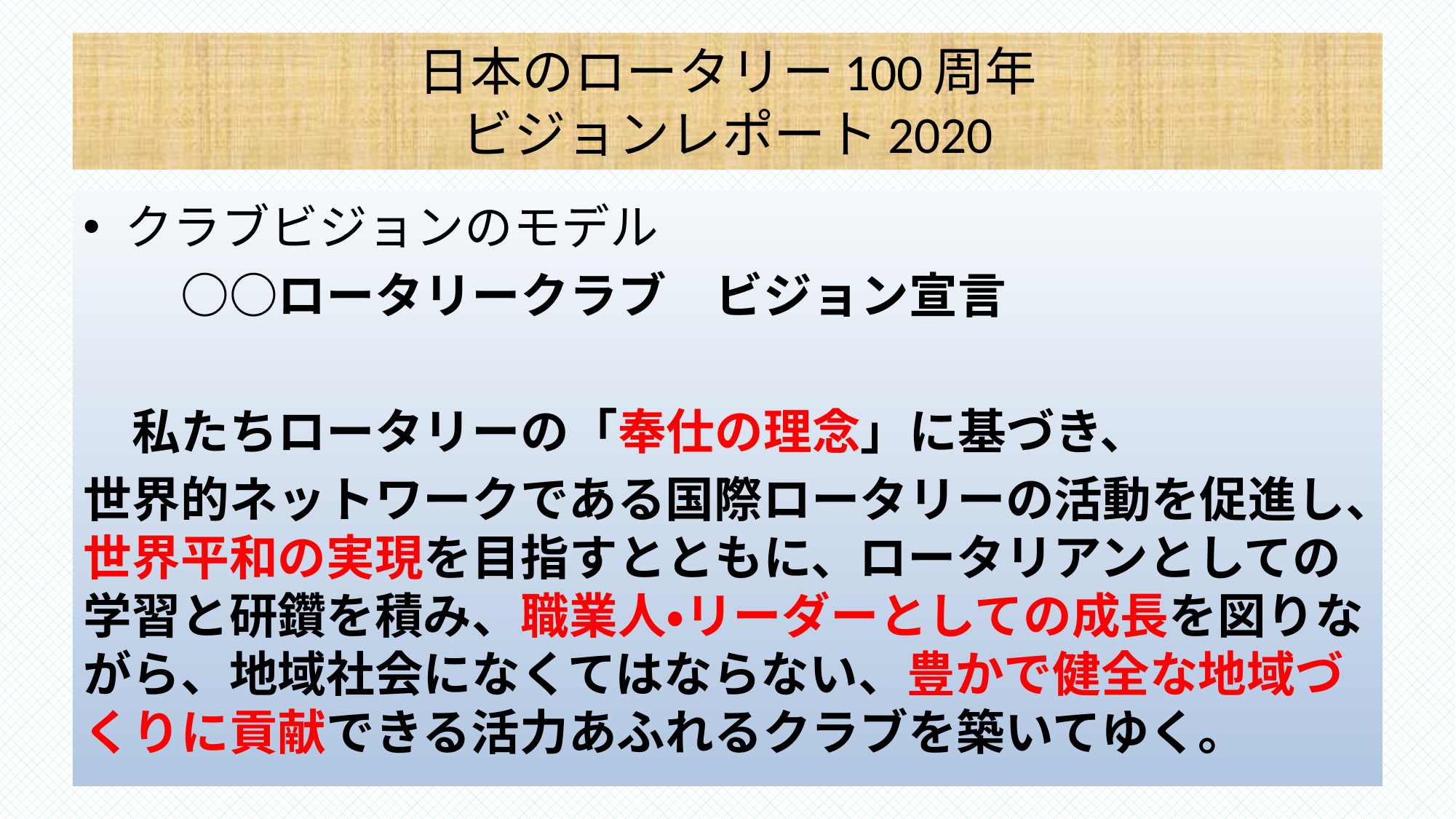

# 日本のロータリー100周年 ビジョンレポート2020
クラブビジョンのモデル
　　○○ロータリークラブ　ビジョン宣言

　私たちロータリーの「奉仕の理念」に基づき、
世界的ネットワークである国際ロータリーの活動を促進し、世界平和の実現を目指すとともに、ロータリアンとしての学習と研鑽を積み、職業人・リーダーとしての成長を図りながら、地域社会になくてはならない、豊かで健全な地域づくりに貢献できる活力あふれるクラブを築いてゆく。